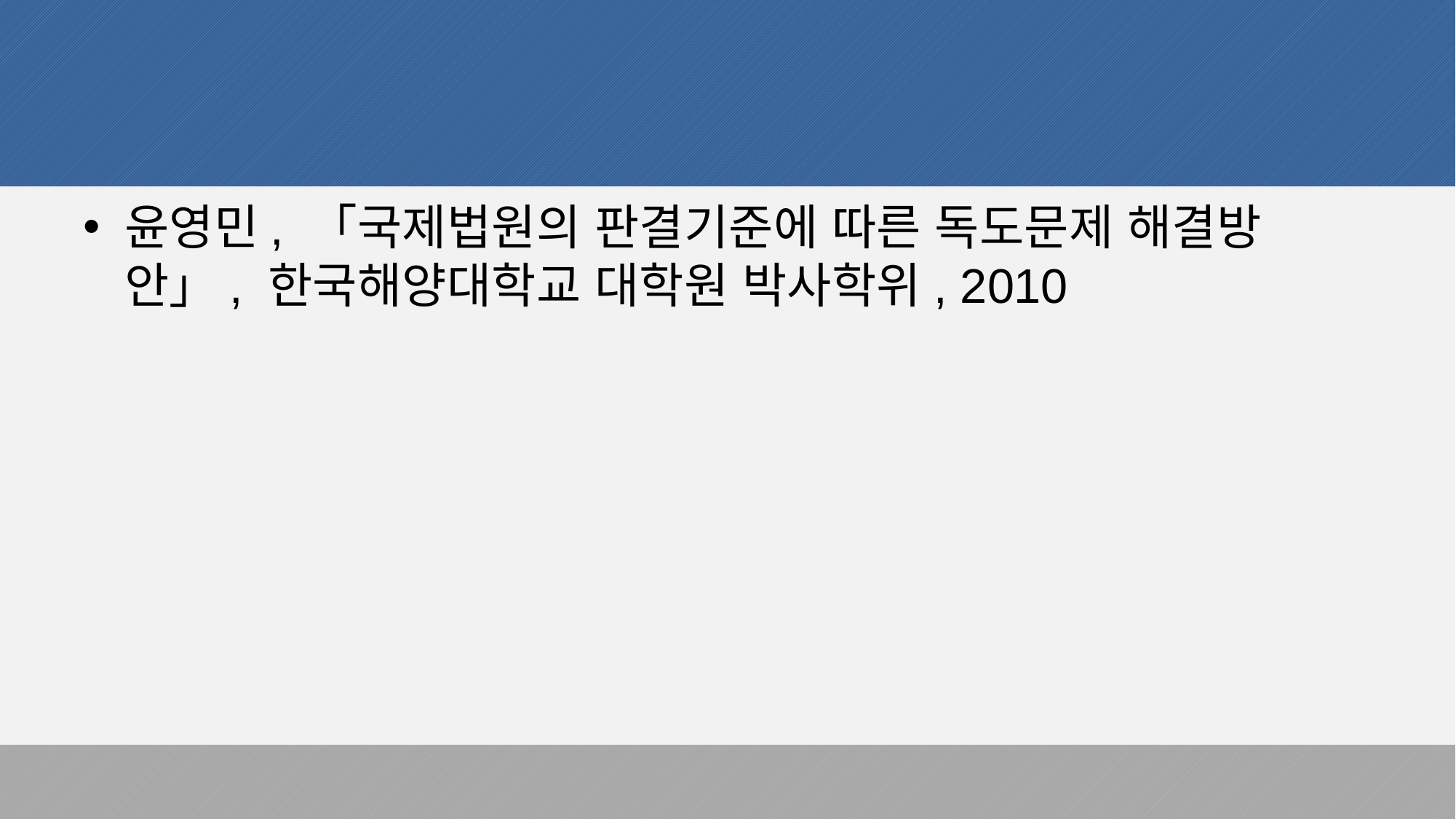

윤영민, 「국제법원의 판결기준에 따른 독도문제 해결방안」, 한국해양대학교 대학원 박사학위, 2010